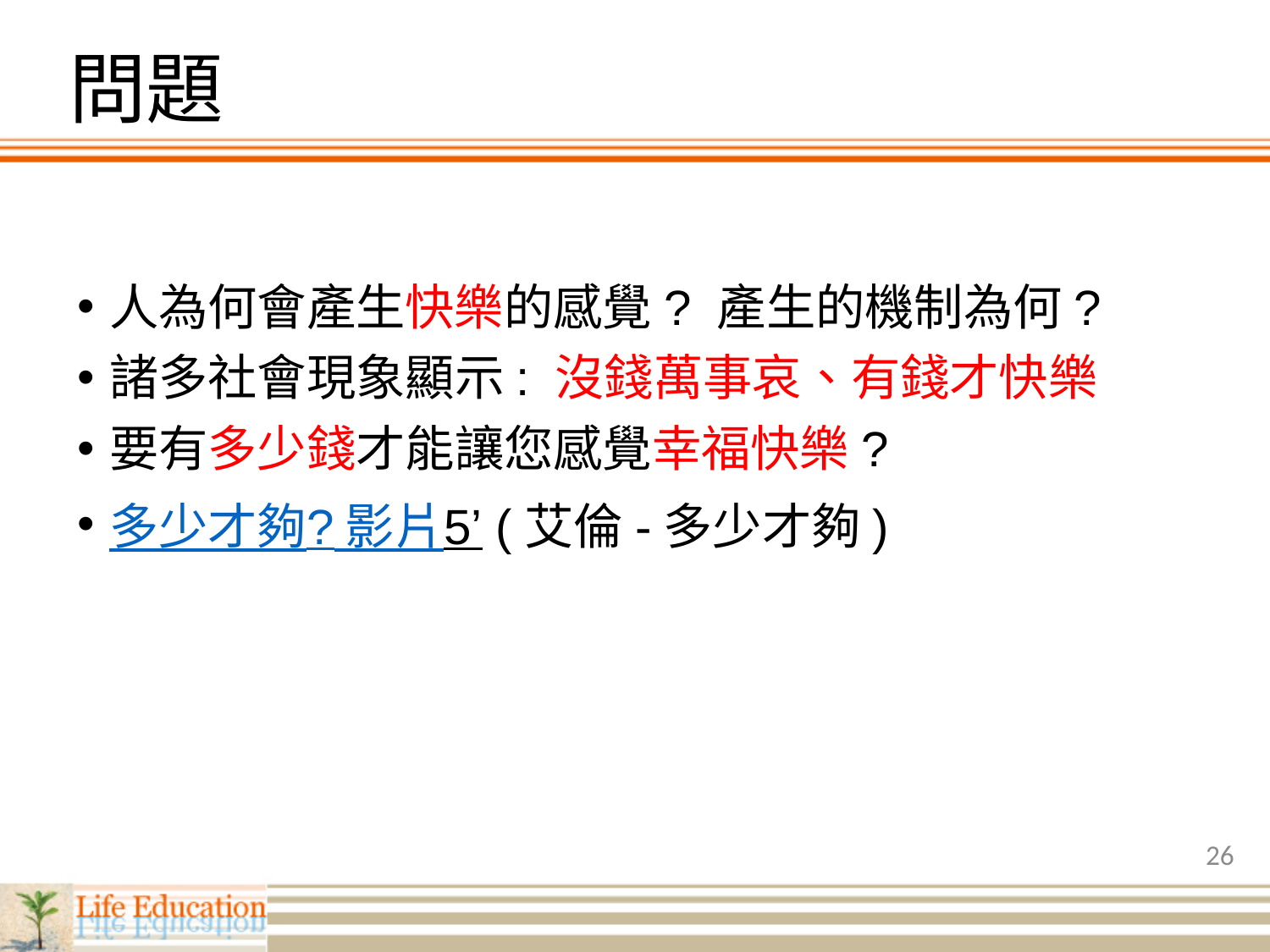

# 問題
人為何會產生快樂的感覺? 產生的機制為何?
諸多社會現象顯示: 沒錢萬事哀、有錢才快樂
要有多少錢才能讓您感覺幸福快樂?
多少才夠? 影片5’ (艾倫-多少才夠)
26